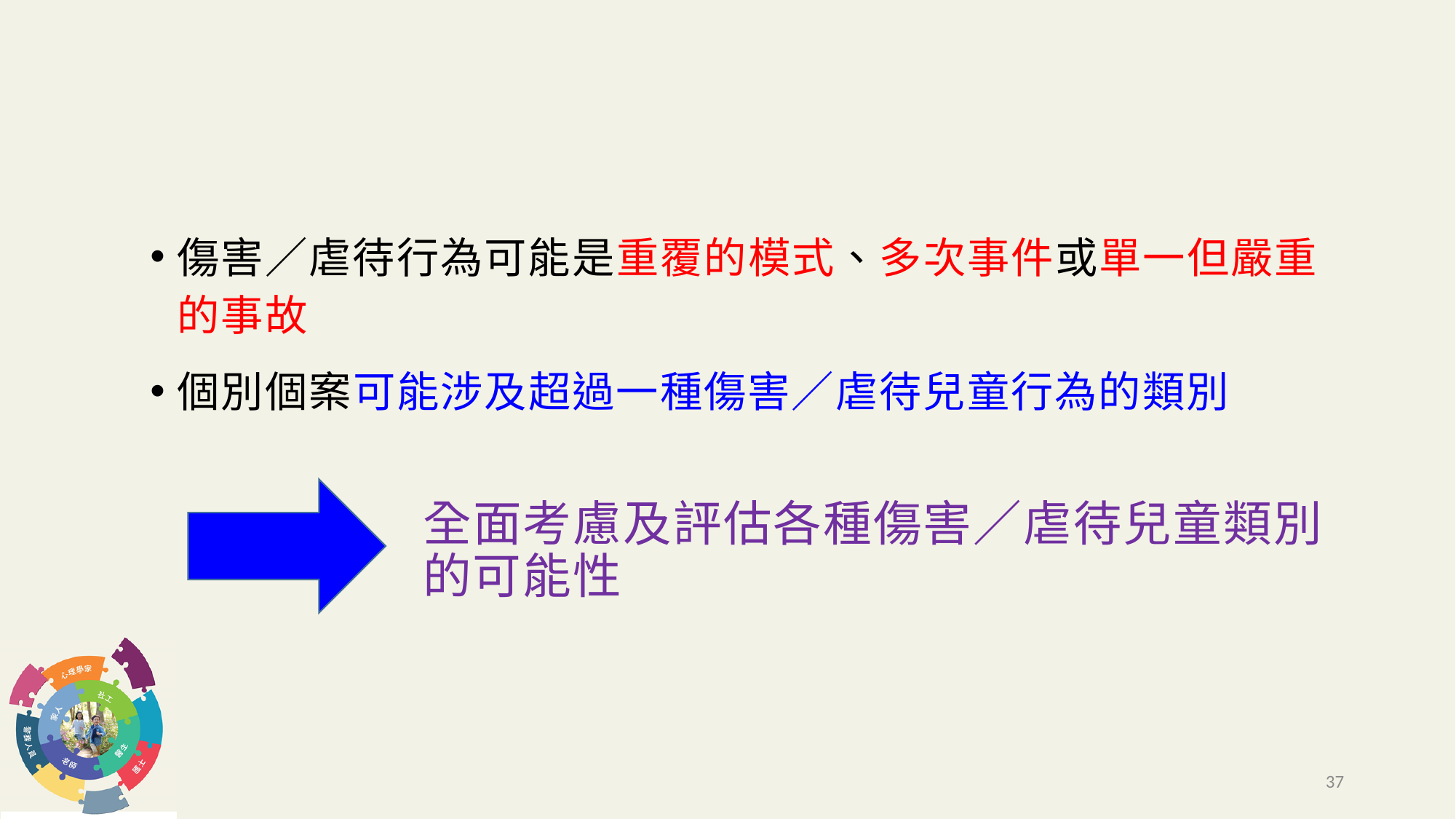

#
傷害／虐待行為可能是重覆的模式、多次事件或單一但嚴重的事故
個別個案可能涉及超過一種傷害／虐待兒童行為的類別

全面考慮及評估各種傷害／虐待兒童類別的可能性

37